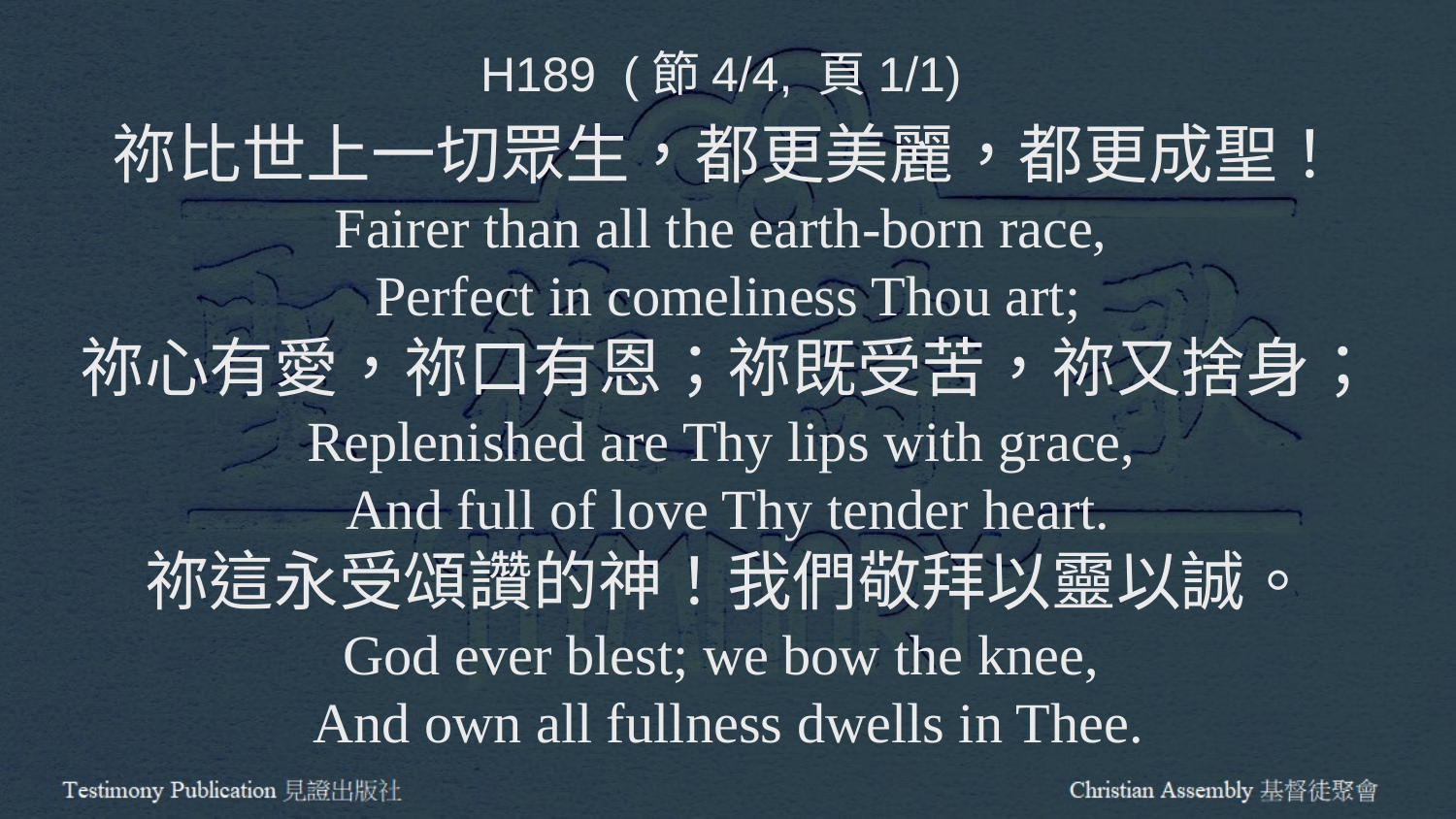

H189  (節4/4, 頁1/1)
祢比世上一切眾生，都更美麗，都更成聖！
Fairer than all the earth-born race,
Perfect in comeliness Thou art;
祢心有愛，祢口有恩；祢既受苦，祢又捨身；
Replenished are Thy lips with grace,
And full of love Thy tender heart.
祢這永受頌讚的神！我們敬拜以靈以誠。
God ever blest; we bow the knee,
And own all fullness dwells in Thee.